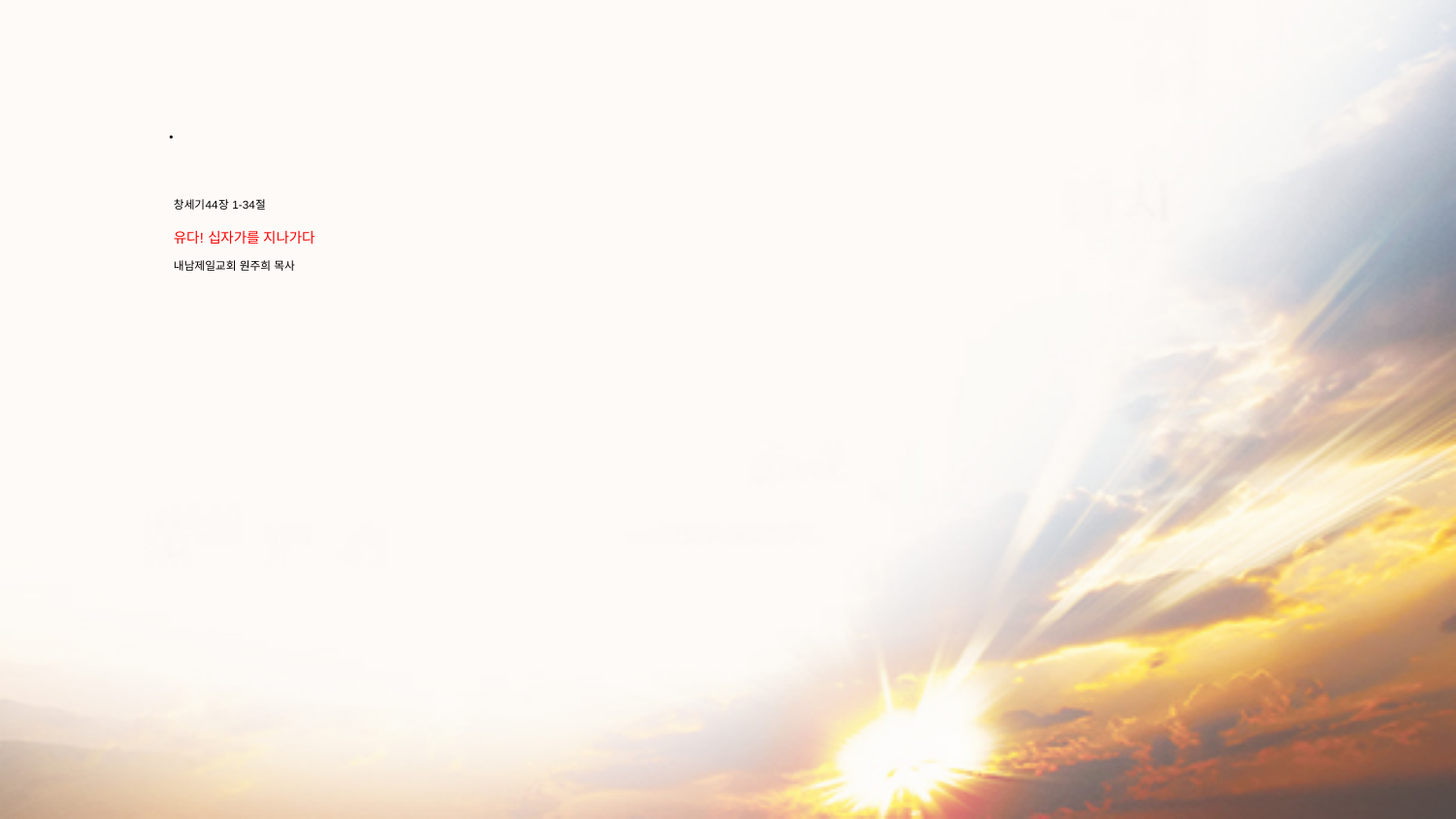

# 창세기44장 1-34절 유다! 십자가를 지나가다 내남제일교회 원주희 목사